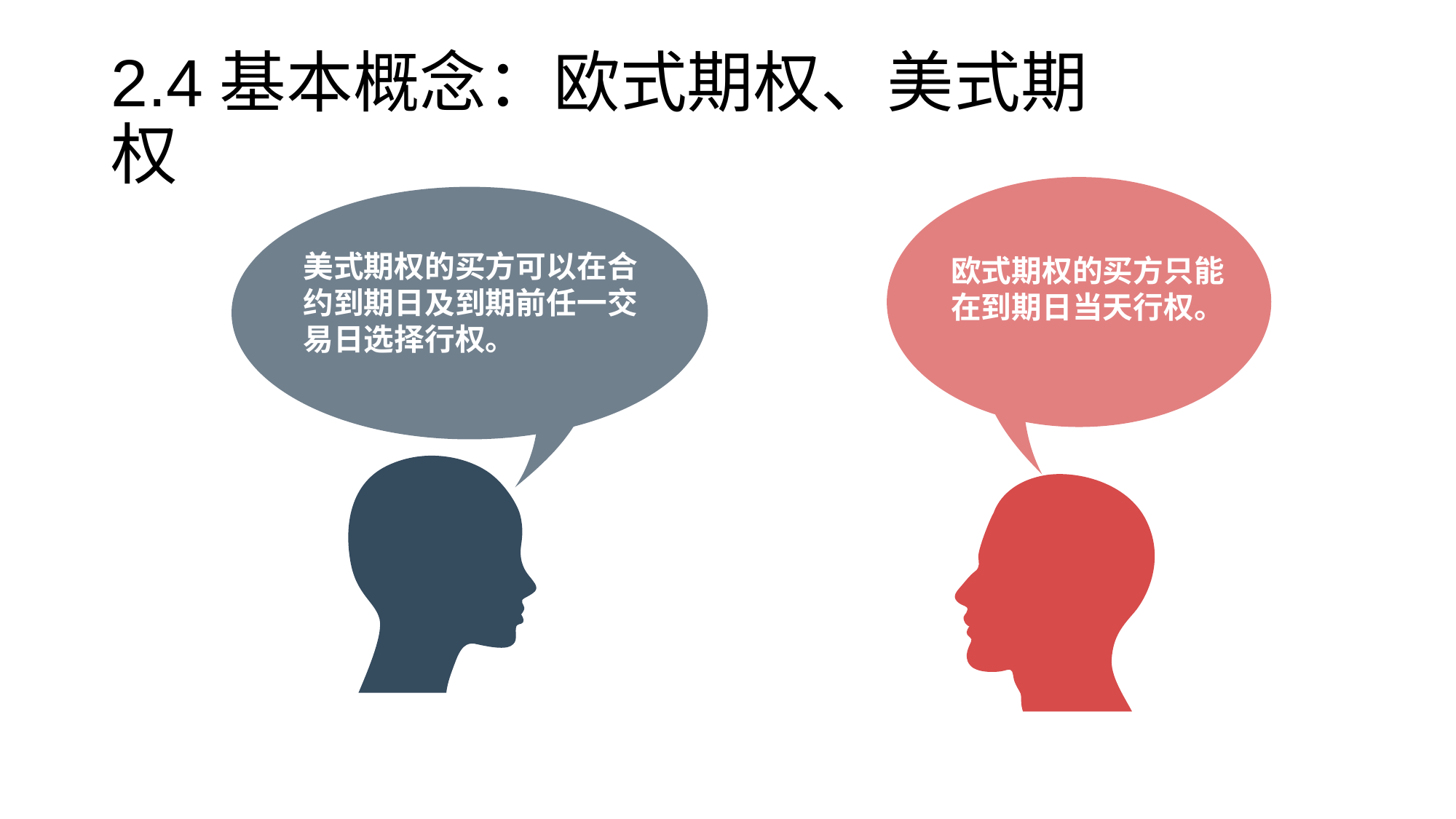

# 2.4基本概念：欧式期权、美式期权

美式期权的买方可以在合约到期日及到期前任一交易日选择行权。
欧式期权的买方只能在到期日当天行权。